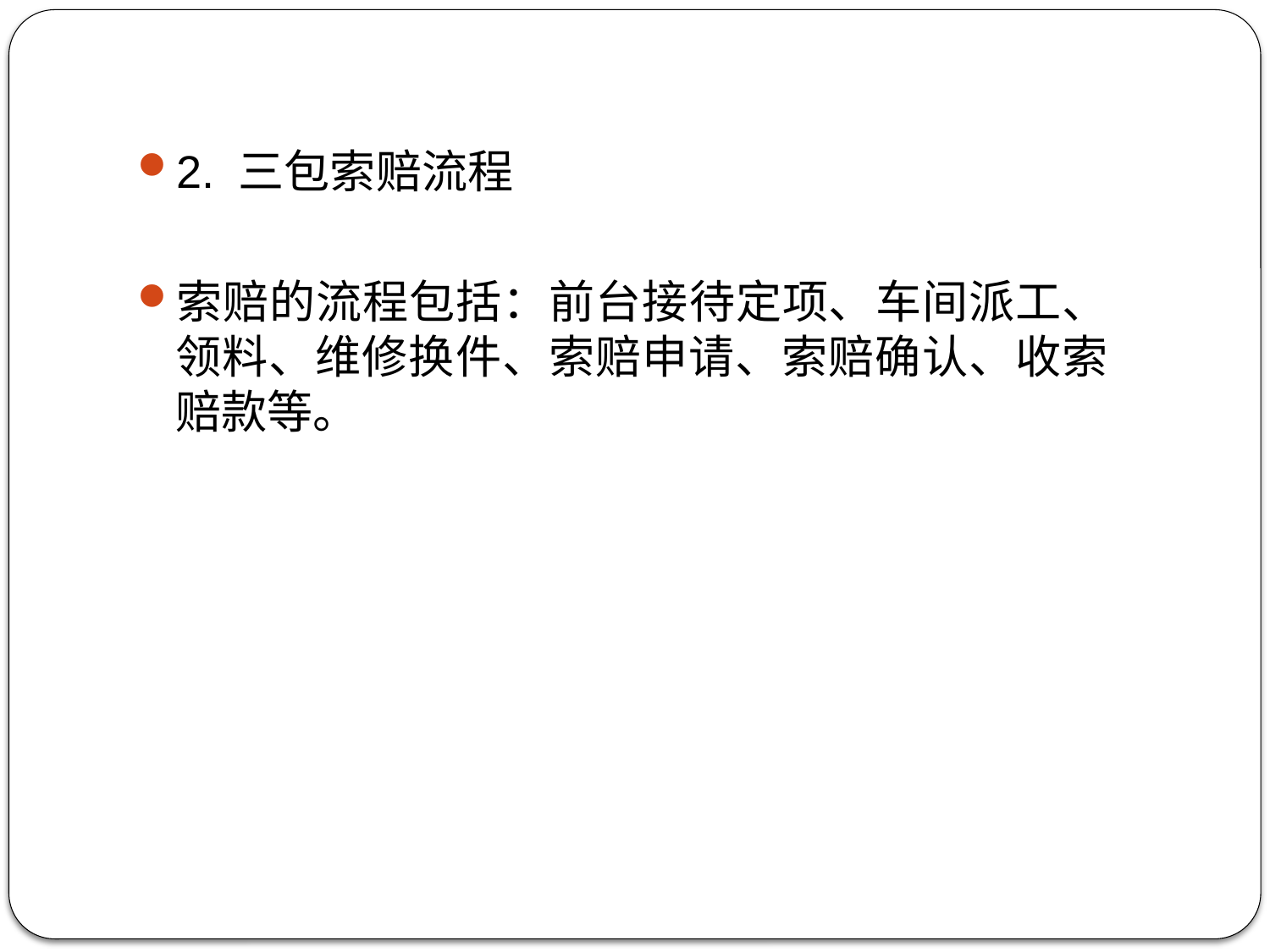

2. 三包索赔流程

索赔的流程包括：前台接待定项、车间派工、领料、维修换件、索赔申请、索赔确认、收索赔款等。